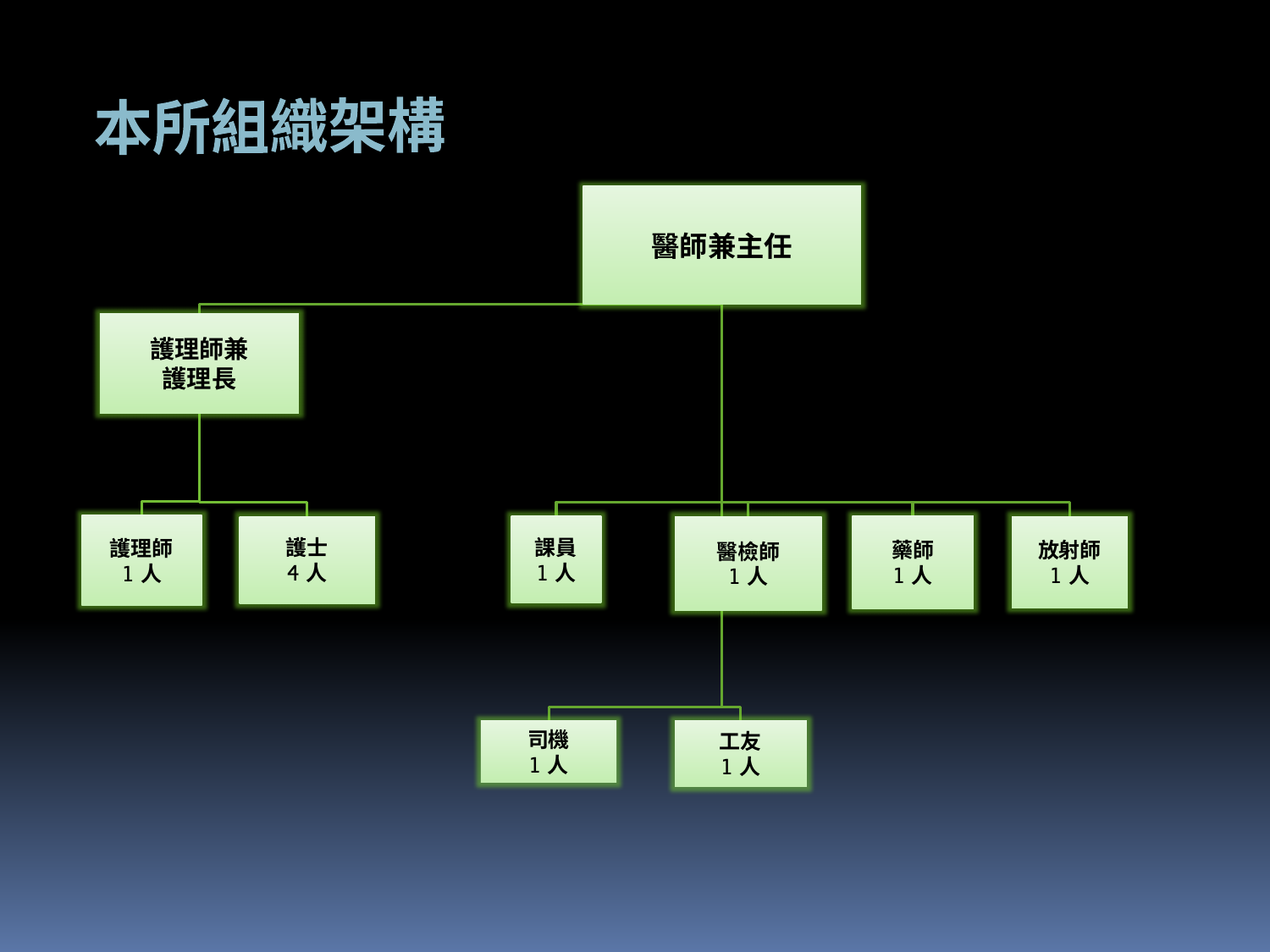

本所組織架構
醫師兼主任
護理師兼
護理長
護理師
1人
護士
4人
課員
1人
司機
1人
工友
1人
放射師
1人
醫檢師
1人
藥師
1人